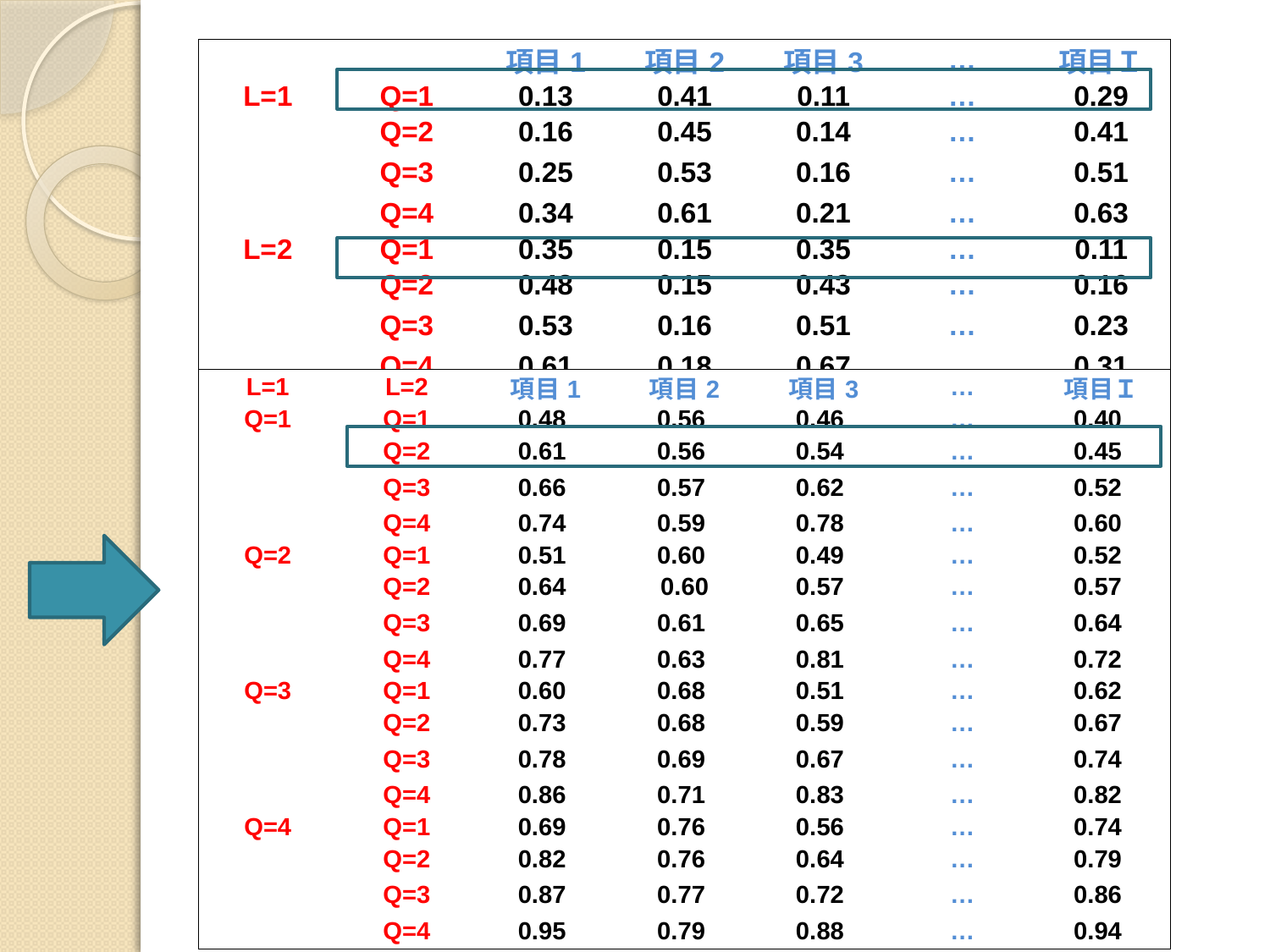

#
|  |  | 項目1 | 項目2 | 項目3 | … | 項目Ｉ |
| --- | --- | --- | --- | --- | --- | --- |
| L=1 | Q=1 | 0.13 | 0.41 | 0.11 | … | 0.29 |
|  | Q=2 | 0.16 | 0.45 | 0.14 | … | 0.41 |
|  | Q=3 | 0.25 | 0.53 | 0.16 | … | 0.51 |
|  | Q=4 | 0.34 | 0.61 | 0.21 | … | 0.63 |
| L=2 | Q=1 | 0.35 | 0.15 | 0.35 | … | 0.11 |
|  | Q=2 | 0.48 | 0.15 | 0.43 | … | 0.16 |
|  | Q=3 | 0.53 | 0.16 | 0.51 | … | 0.23 |
|  | Q=4 | 0.61 | 0.18 | 0.67 | … | 0.31 |

| L=1 | L=2 | 項目1 | 項目2 | 項目3 | … | 項目Ｉ |
| --- | --- | --- | --- | --- | --- | --- |
| Q=1 | Q=1 | 0.48 | 0.56 | 0.46 | … | 0.40 |
|  | Q=2 | 0.61 | 0.56 | 0.54 | … | 0.45 |
|  | Q=3 | 0.66 | 0.57 | 0.62 | … | 0.52 |
|  | Q=4 | 0.74 | 0.59 | 0.78 | … | 0.60 |
| Q=2 | Q=1 | 0.51 | 0.60 | 0.49 | … | 0.52 |
|  | Q=2 | 0.64 | 0.60 | 0.57 | … | 0.57 |
|  | Q=3 | 0.69 | 0.61 | 0.65 | … | 0.64 |
|  | Q=4 | 0.77 | 0.63 | 0.81 | … | 0.72 |
| Q=3 | Q=1 | 0.60 | 0.68 | 0.51 | … | 0.62 |
|  | Q=2 | 0.73 | 0.68 | 0.59 | … | 0.67 |
|  | Q=3 | 0.78 | 0.69 | 0.67 | … | 0.74 |
|  | Q=4 | 0.86 | 0.71 | 0.83 | … | 0.82 |
| Q=4 | Q=1 | 0.69 | 0.76 | 0.56 | … | 0.74 |
|  | Q=2 | 0.82 | 0.76 | 0.64 | … | 0.79 |
|  | Q=3 | 0.87 | 0.77 | 0.72 | … | 0.86 |
|  | Q=4 | 0.95 | 0.79 | 0.88 | … | 0.94 |
|  |  |  |  |  |  |  |
|  | データ | 1 | 0 | 1 |  | 1 |